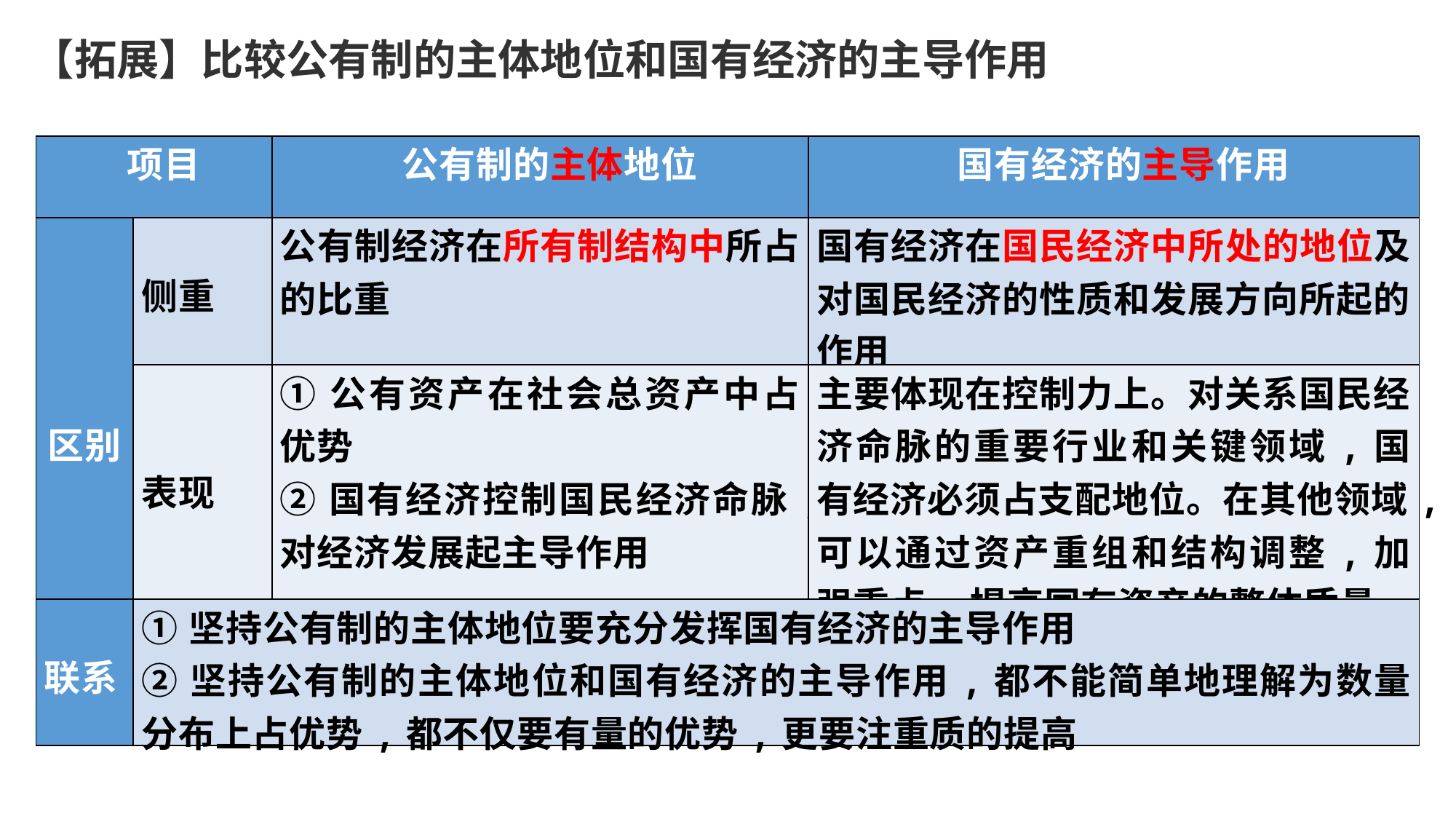

【拓展】比较公有制的主体地位和国有经济的主导作用
| 项目 |  | 公有制的主体地位 | 国有经济的主导作用 |
| --- | --- | --- | --- |
| 区别 | 侧重 | 公有制经济在所有制结构中所占的比重 | 国有经济在国民经济中所处的地位及对国民经济的性质和发展方向所起的作用 |
|  | 表现 | ①公有资产在社会总资产中占优势 ②国有经济控制国民经济命脉,对经济发展起主导作用 | 主要体现在控制力上。对关系国民经济命脉的重要行业和关键领域,国有经济必须占支配地位。在其他领域,可以通过资产重组和结构调整,加强重点,提高国有资产的整体质量 |
| 联系 | ①坚持公有制的主体地位要充分发挥国有经济的主导作用 ②坚持公有制的主体地位和国有经济的主导作用,都不能简单地理解为数量分布上占优势,都不仅要有量的优势,更要注重质的提高 |  |  |